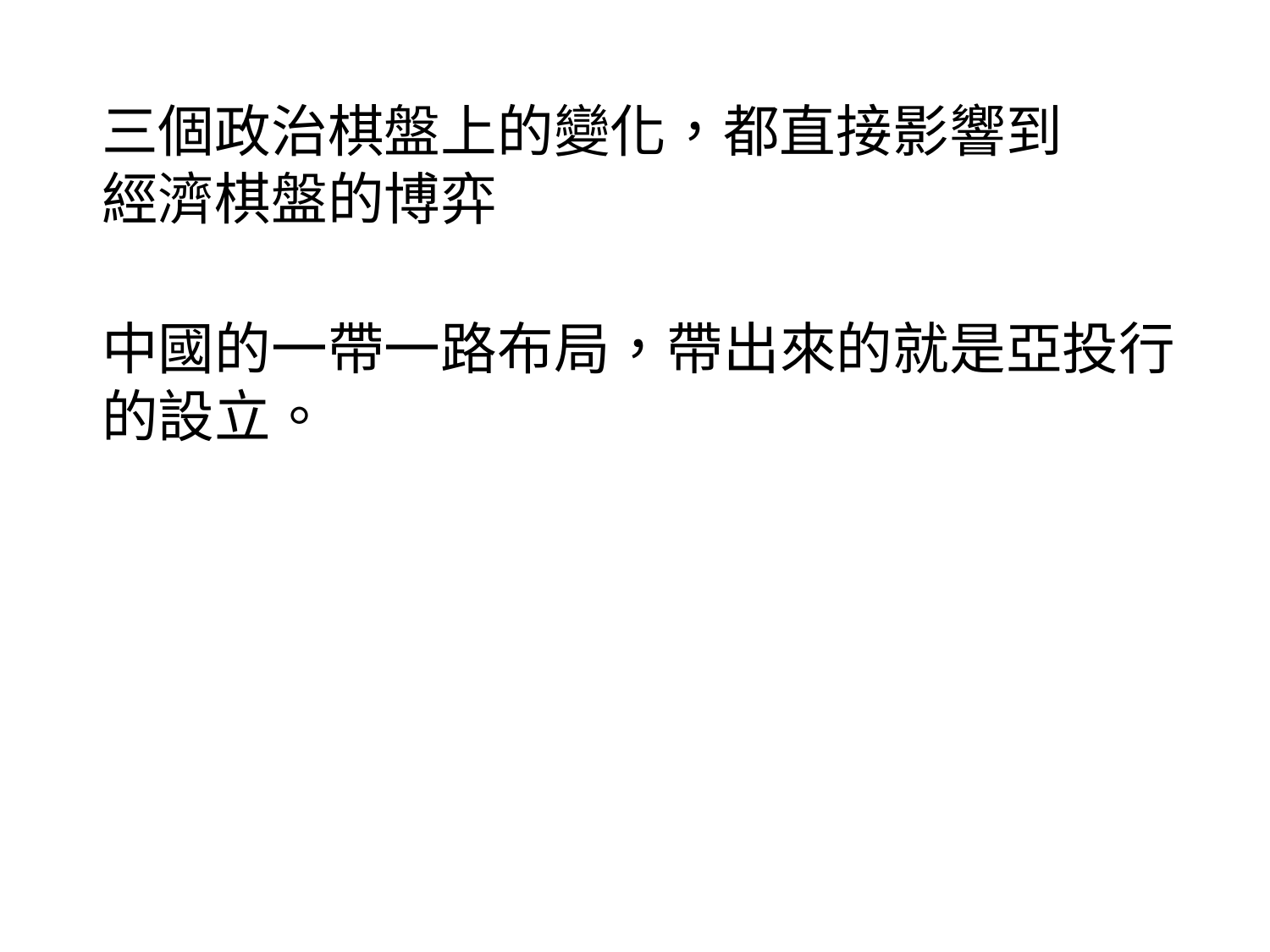

三個政治棋盤上的變化，都直接影響到經濟棋盤的博弈
中國的一帶一路布局，帶出來的就是亞投行的設立。